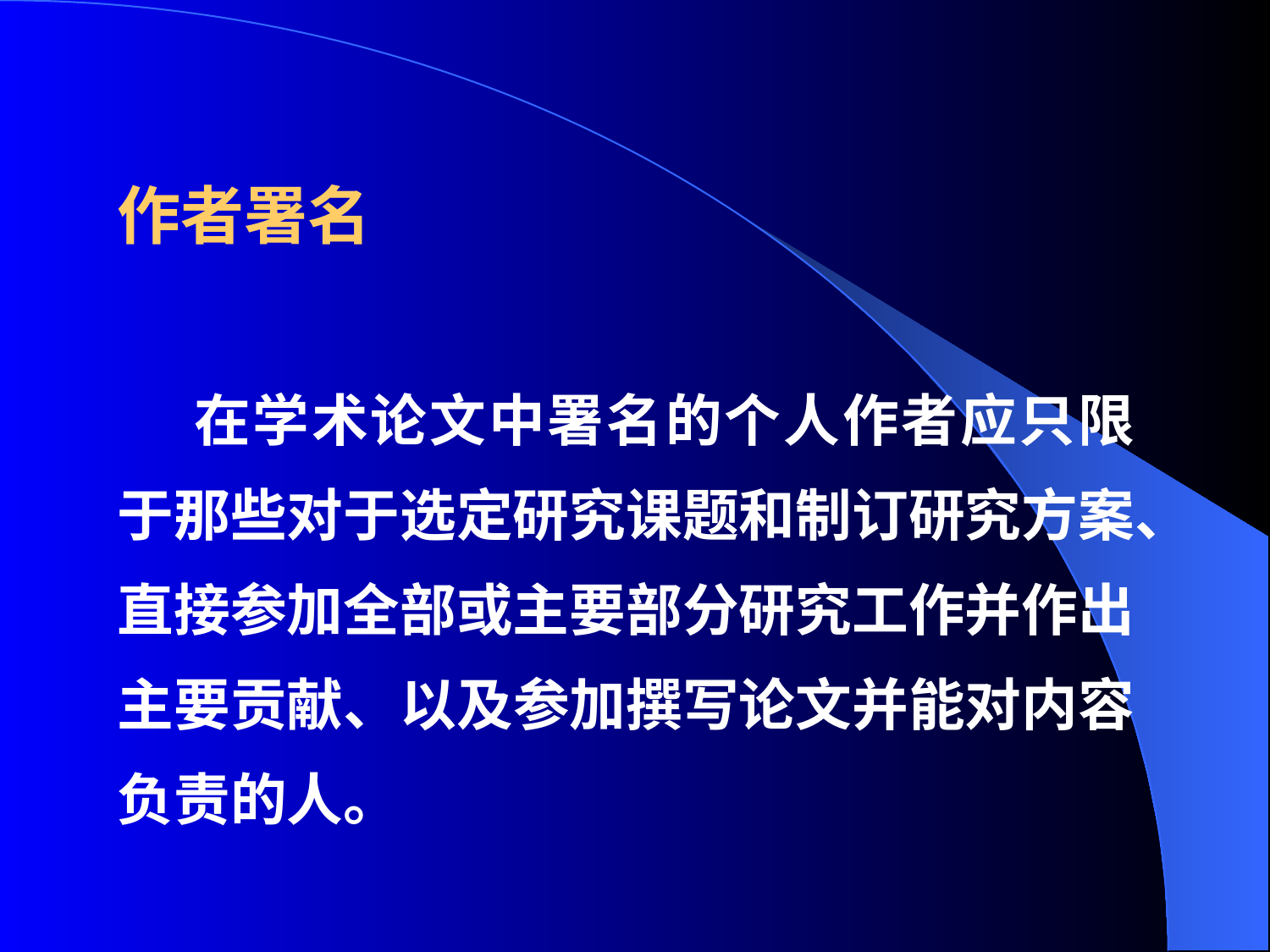

作者署名

    在学术论文中署名的个人作者应只限于那些对于选定研究课题和制订研究方案、直接参加全部或主要部分研究工作并作出主要贡献、以及参加撰写论文并能对内容负责的人。